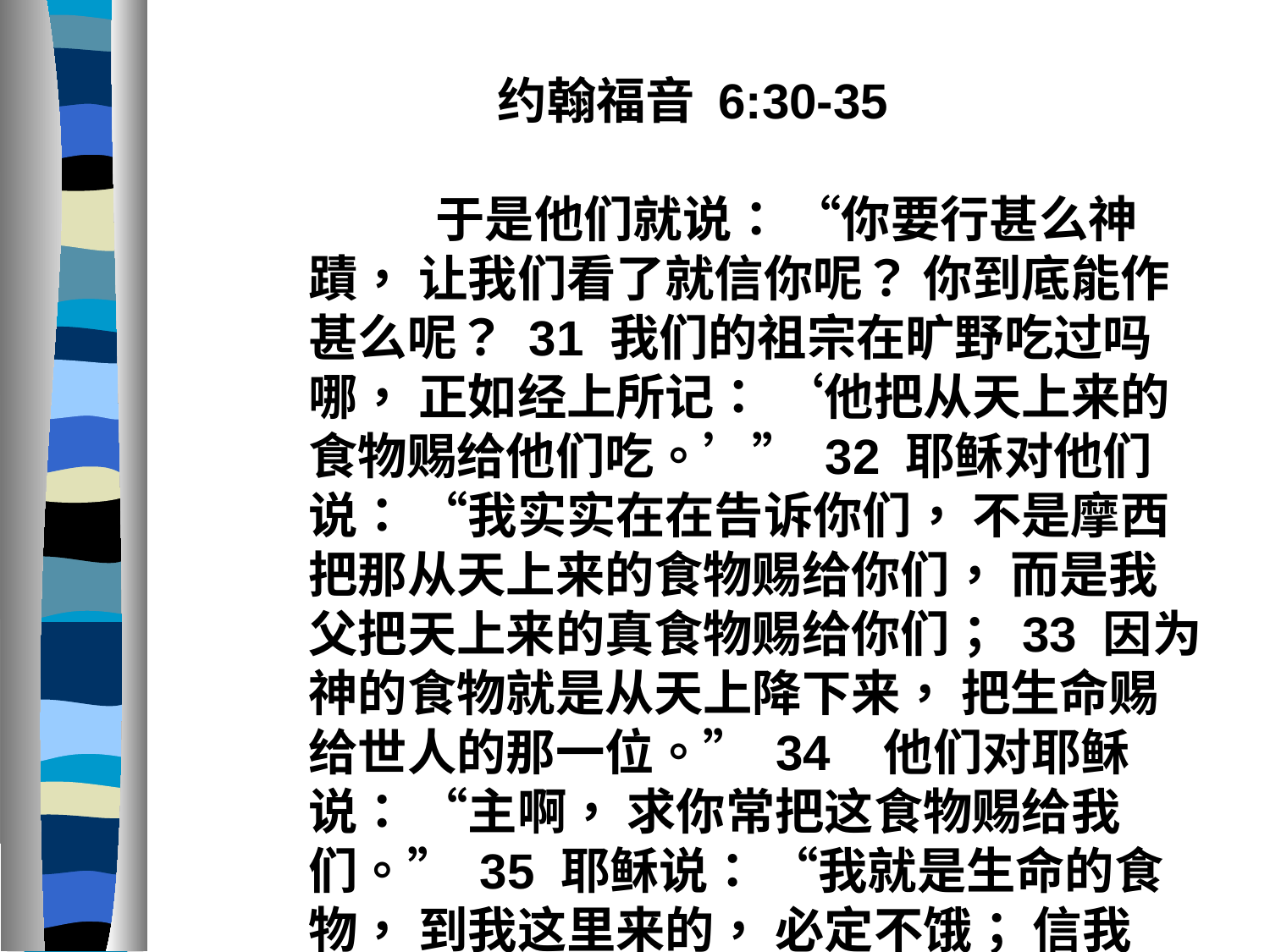

约翰福音 6:30-35

	于是他们就说： “你要行甚么神蹟， 让我们看了就信你呢？ 你到底能作甚么呢？ 31 我们的祖宗在旷野吃过吗哪， 正如经上所记： ‘他把从天上来的食物赐给他们吃。’” 32 耶稣对他们说： “我实实在在告诉你们， 不是摩西把那从天上来的食物赐给你们， 而是我父把天上来的真食物赐给你们； 33 因为 神的食物就是从天上降下来， 把生命赐给世人的那一位。” 34   他们对耶稣说： “主啊， 求你常把这食物赐给我们。” 35 耶稣说： “我就是生命的食物， 到我这里来的， 必定不饿； 信我的， 永远不渴。